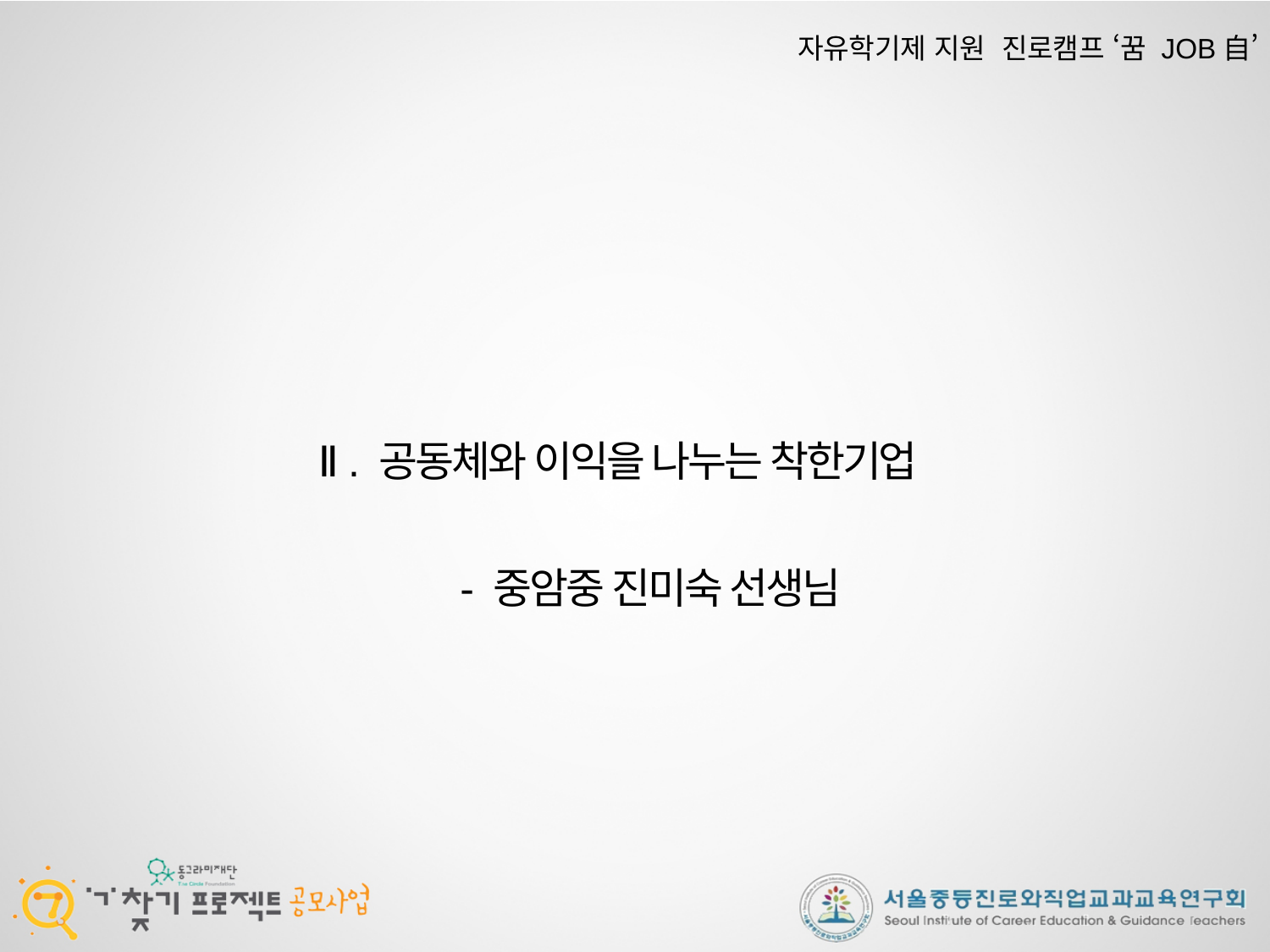

# 자유학기제 지원  진로캠프 ‘꿈 JOB自’
Ⅱ . 공동체와 이익을 나누는 착한기업       - 중암중 진미숙 선생님